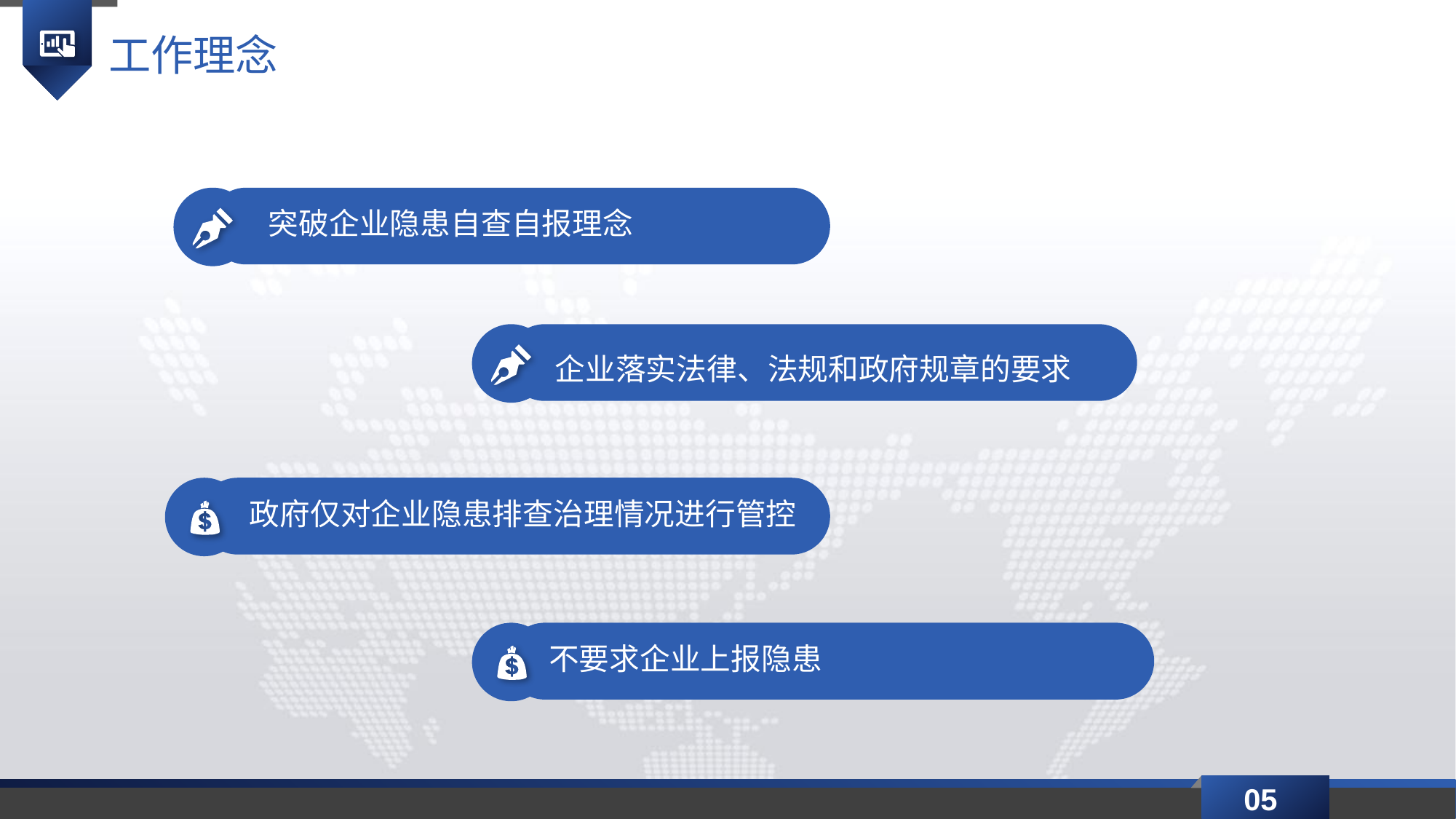

工作理念

突破企业隐患自查自报理念

企业落实法律、法规和政府规章的要求

政府仅对企业隐患排查治理情况进行管控

不要求企业上报隐患

05

延时符